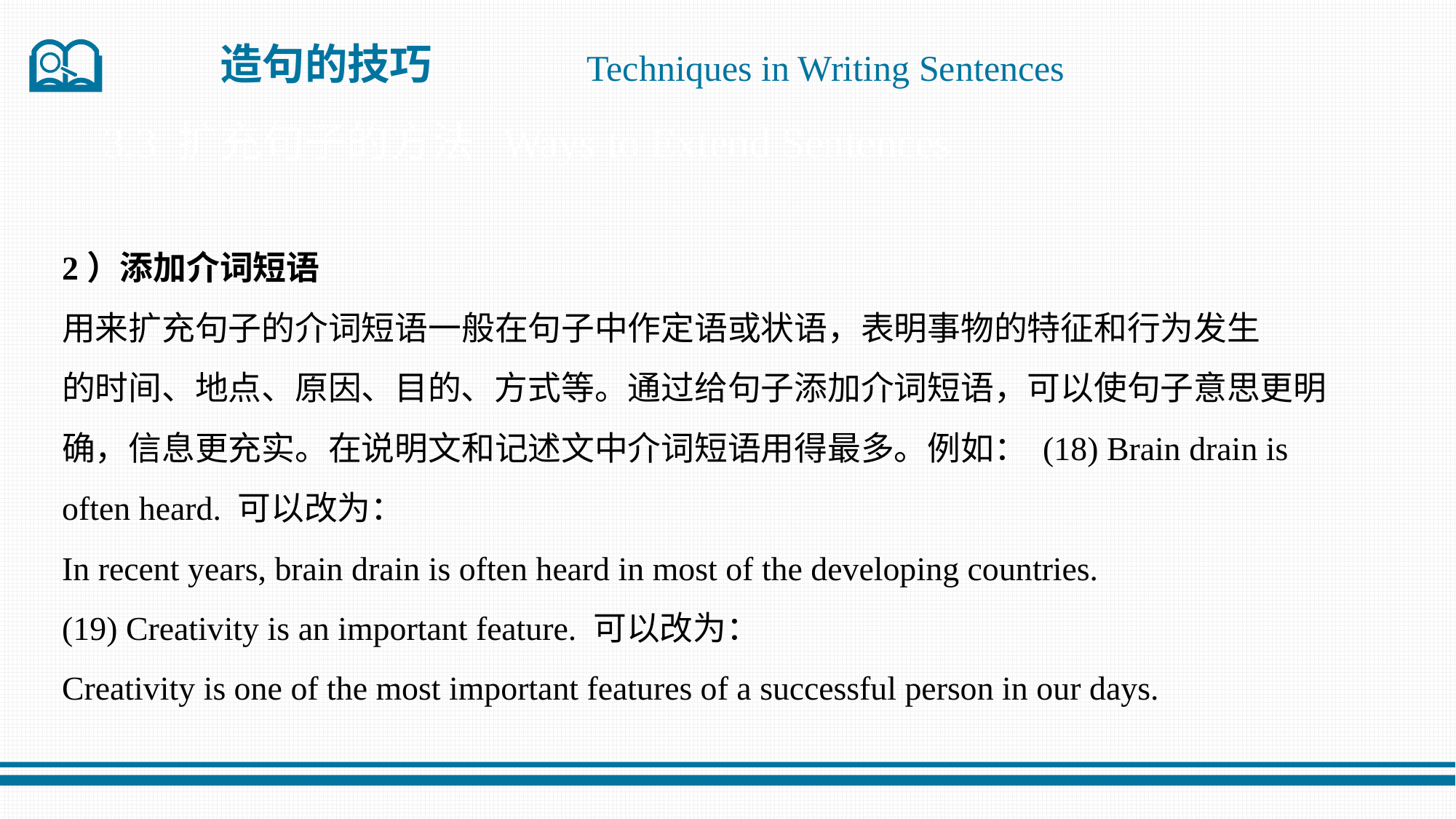

造句的技巧
Techniques in Writing Sentences
3.3 扩充句子的方法  Ways to Extend Sentences

2）添加介词短语
用来扩充句子的介词短语一般在句子中作定语或状语，表明事物的特征和行为发生
的时间、地点、原因、目的、方式等。通过给句子添加介词短语，可以使句子意思更明
确，信息更充实。在说明文和记述文中介词短语用得最多。例如： (18) Brain drain is often heard. 可以改为：
In recent years, brain drain is often heard in most of the developing countries.
(19) Creativity is an important feature. 可以改为：
Creativity is one of the most important features of a successful person in our days.